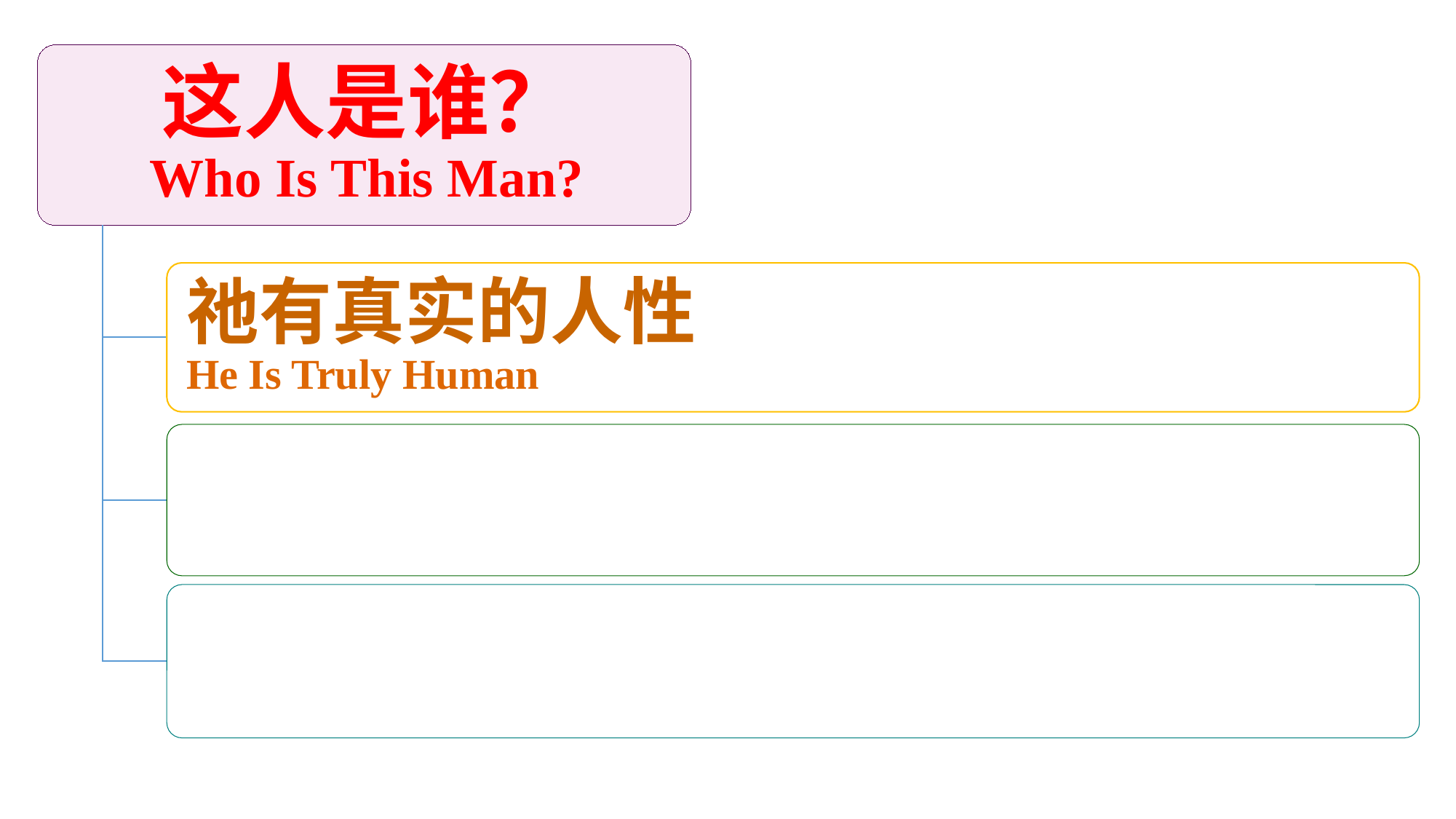

这人是谁？
Who Is This Man?
祂有真实的人性
He Is Truly Human